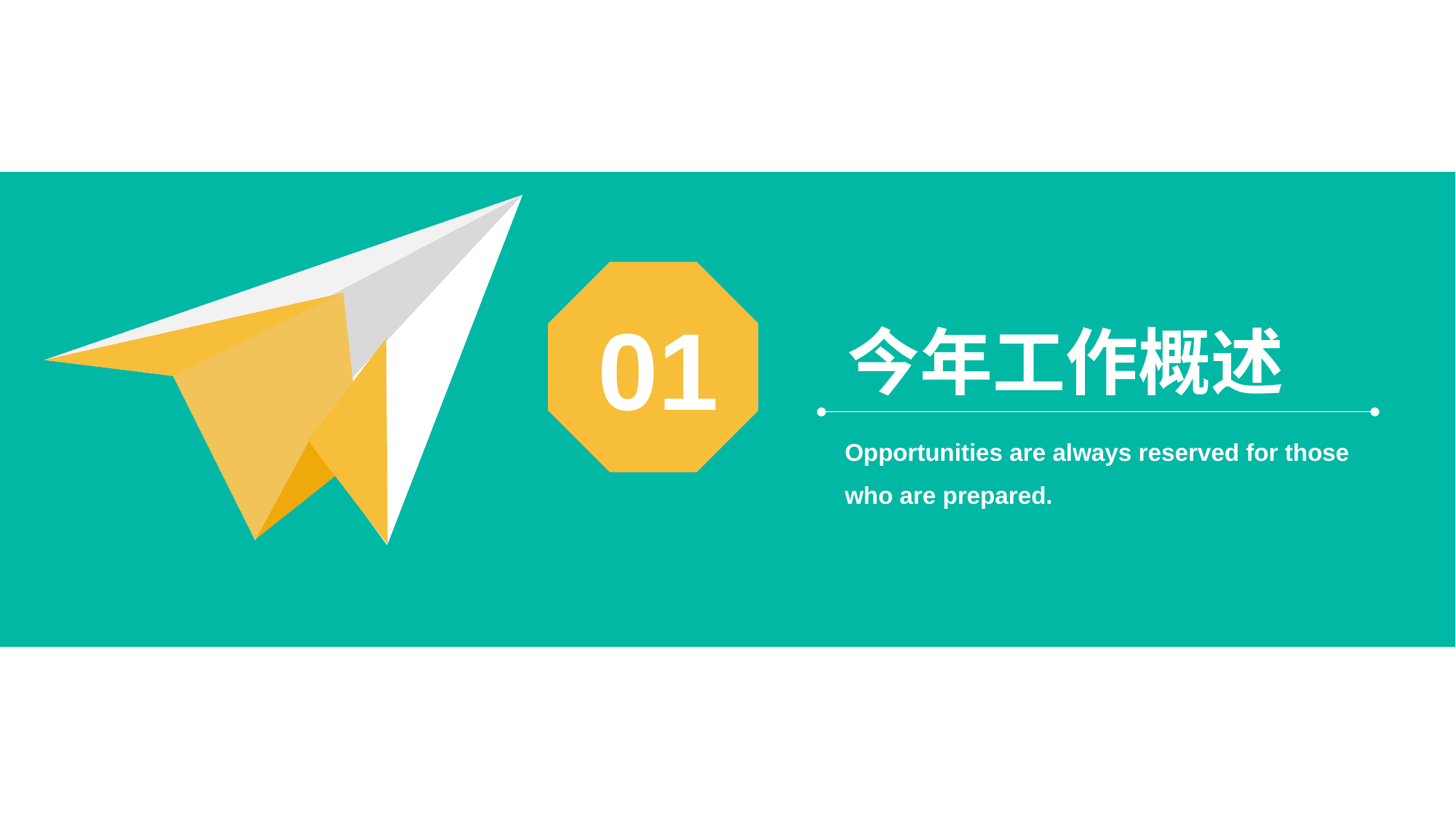

01
今年工作概述
Opportunities are always reserved for those who are prepared.